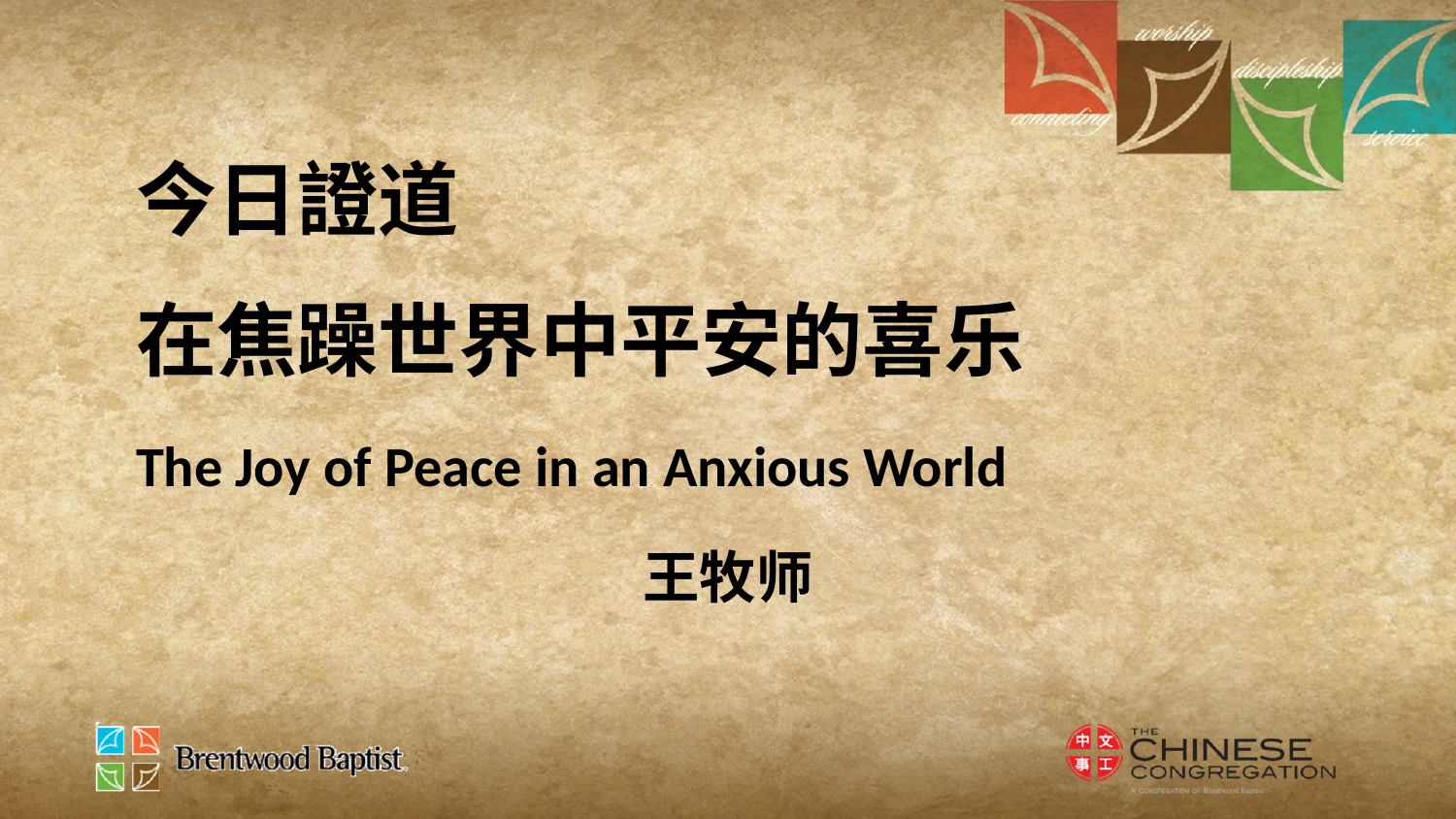

今日證道

在焦躁世界中平安的喜乐

The Joy of Peace in an Anxious World

王牧师